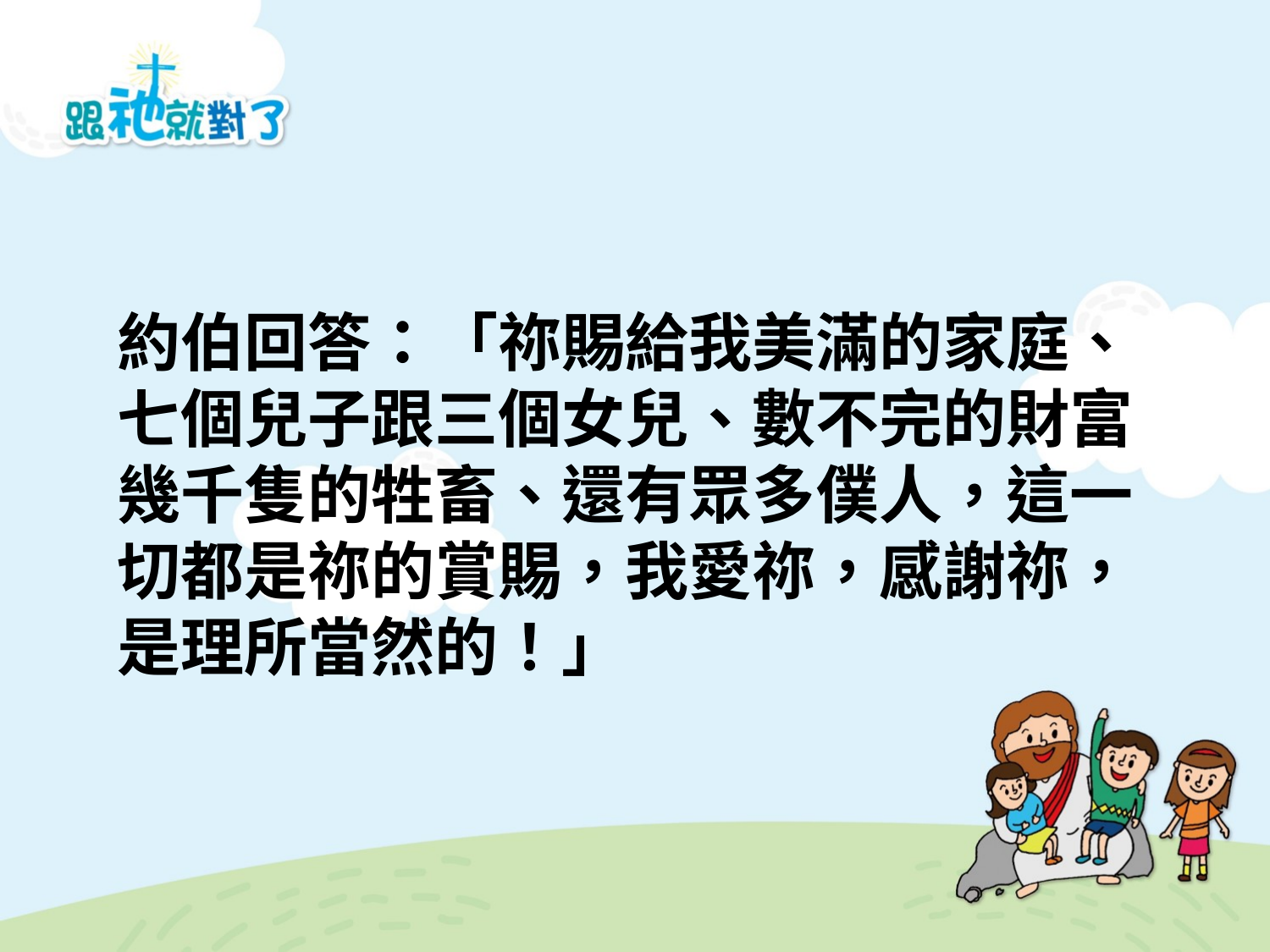

約伯回答：「祢賜給我美滿的家庭、七個兒子跟三個女兒、數不完的財富幾千隻的牲畜、還有眾多僕人，這一切都是祢的賞賜，我愛祢，感謝祢，是理所當然的！」